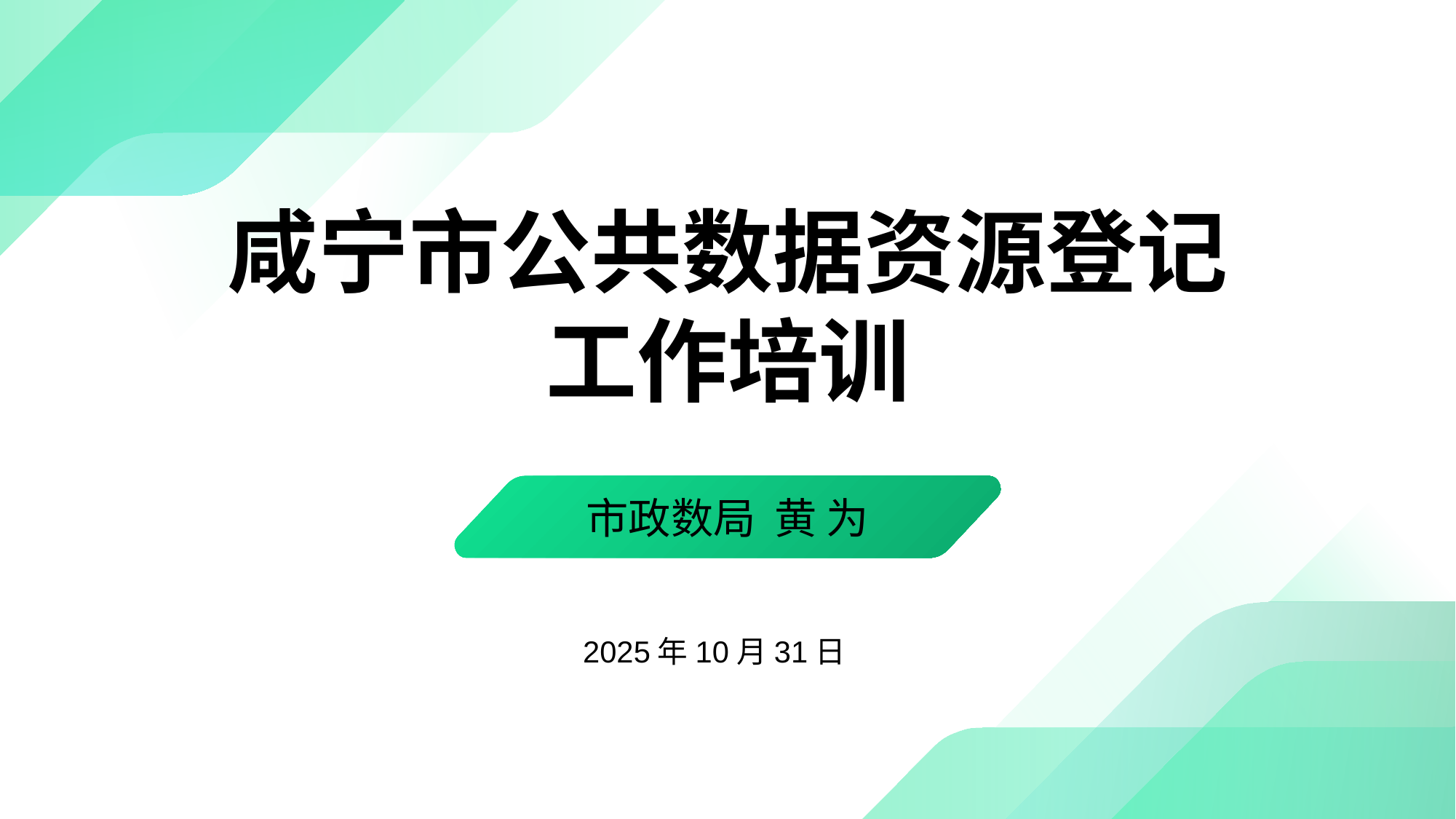

# 咸宁市公共数据资源登记 工作培训
市政数局  黄 为

2025年10月31日